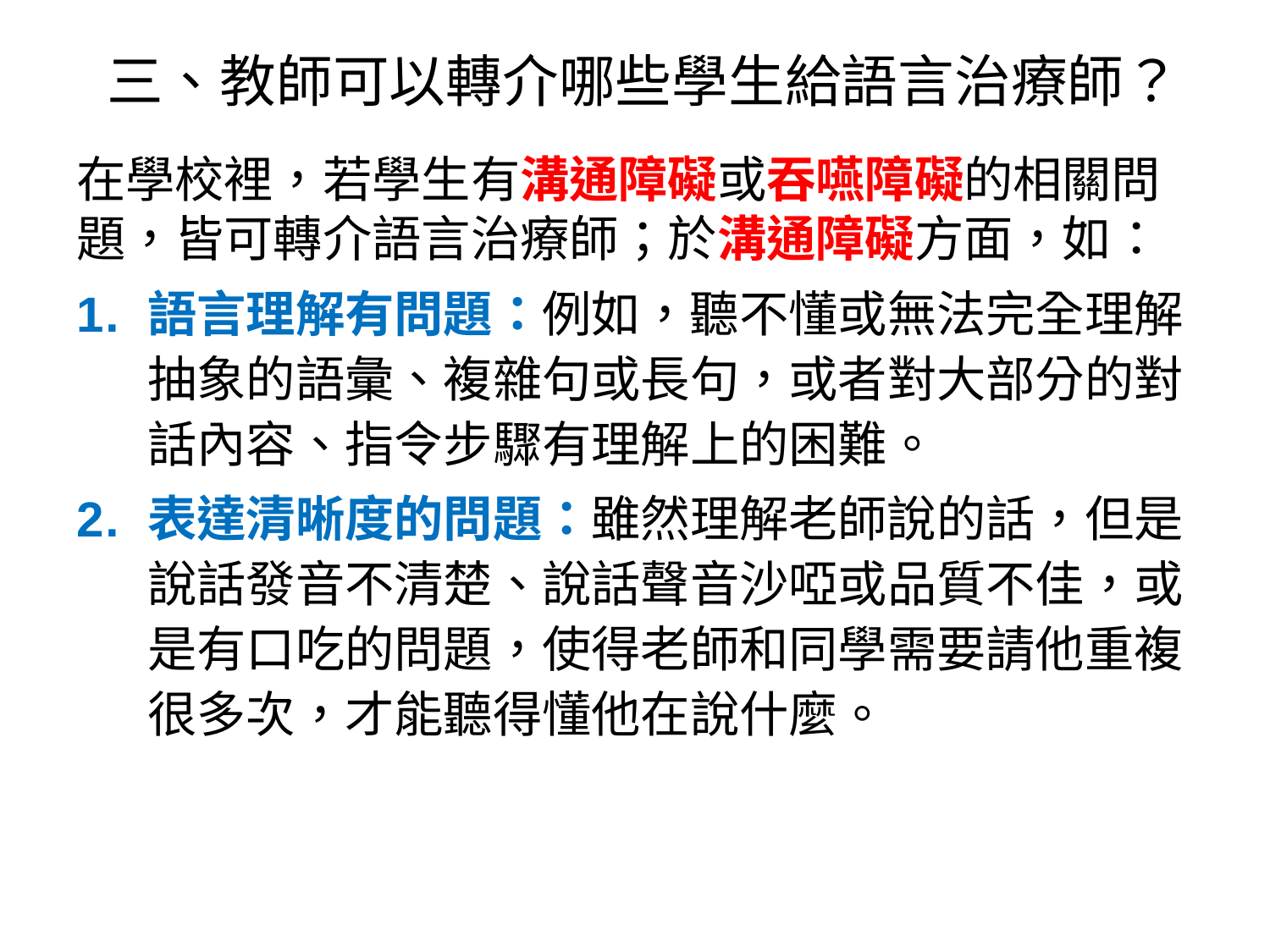

# 三、教師可以轉介哪些學生給語言治療師？
在學校裡，若學生有溝通障礙或吞嚥障礙的相關問題，皆可轉介語言治療師；於溝通障礙方面，如：
語言理解有問題：例如，聽不懂或無法完全理解抽象的語彙、複雜句或長句，或者對大部分的對話內容、指令步驟有理解上的困難。
表達清晰度的問題：雖然理解老師說的話，但是說話發音不清楚、說話聲音沙啞或品質不佳，或是有口吃的問題，使得老師和同學需要請他重複很多次，才能聽得懂他在說什麼。